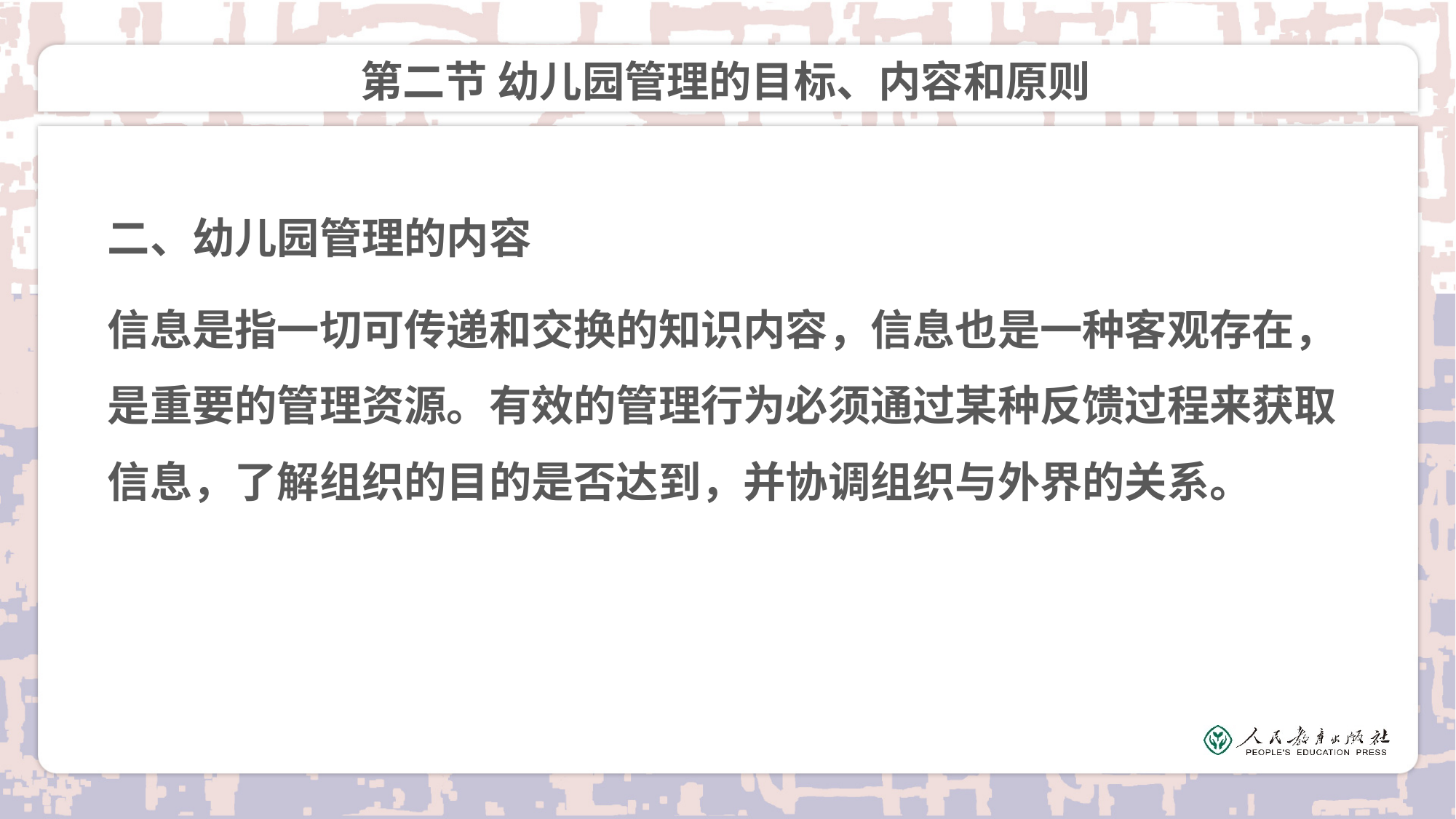

# 第二节 幼儿园管理的目标、内容和原则
二、幼儿园管理的内容
信息是指一切可传递和交换的知识内容，信息也是一种客观存在，是重要的管理资源。有效的管理行为必须通过某种反馈过程来获取信息，了解组织的目的是否达到，并协调组织与外界的关系。